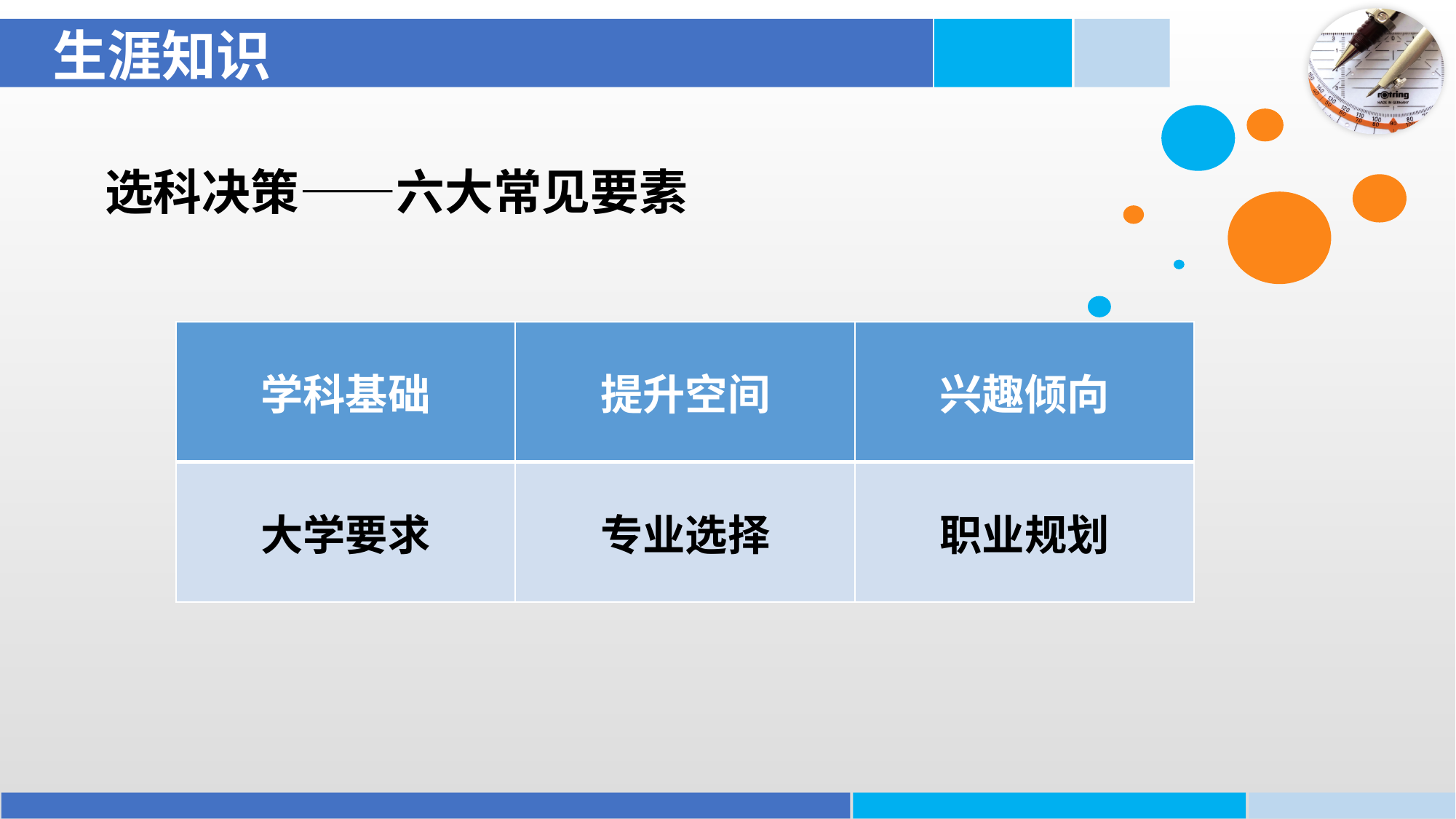

生涯知识
选科决策——六大常见要素
| 学科基础 | 提升空间 | 兴趣倾向 |
| --- | --- | --- |
| 大学要求 | 专业选择 | 职业规划 |